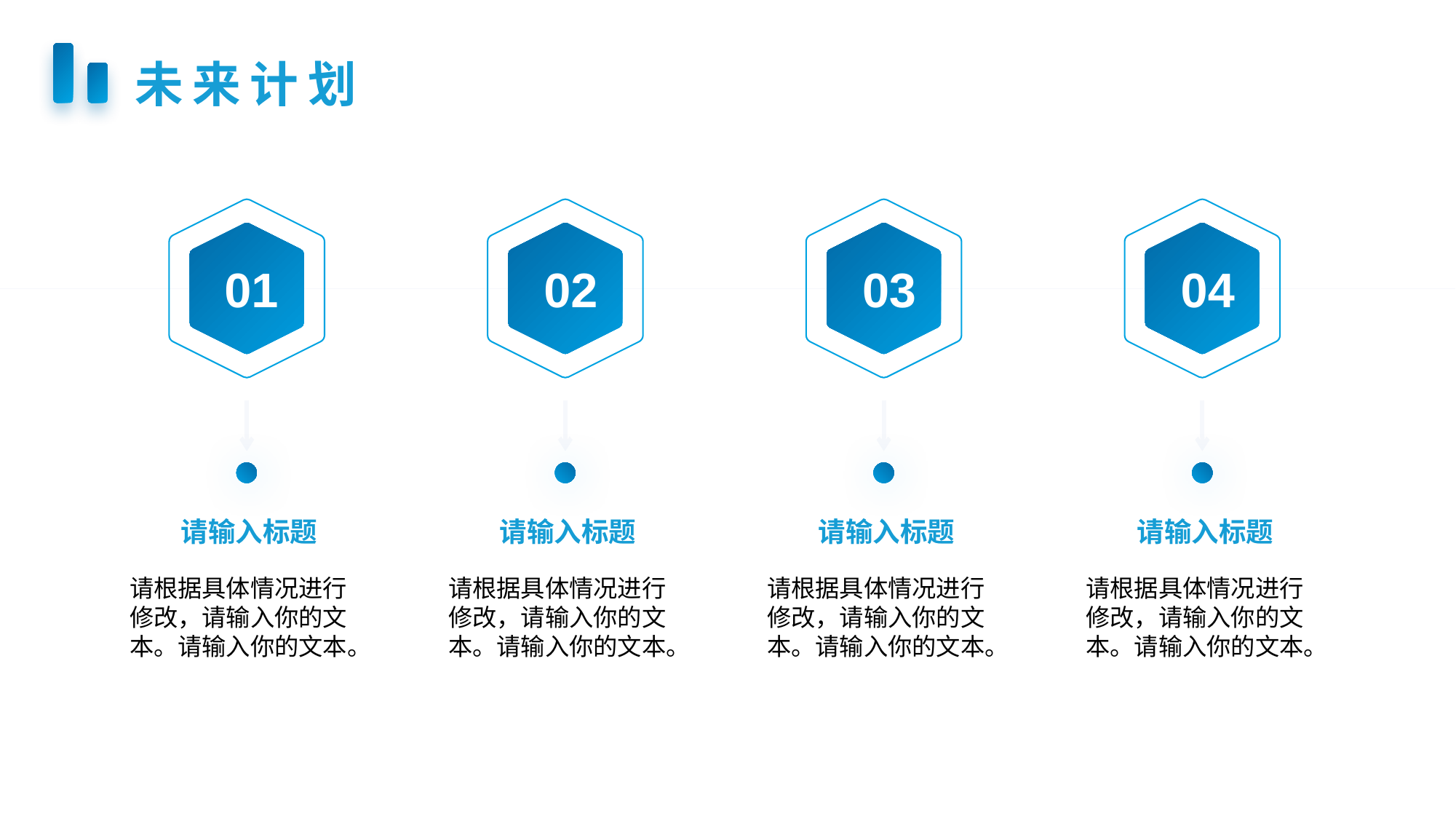

未来计划

04
01
02
03

请输入标题
请输入标题
请输入标题
请输入标题
请根据具体情况进行修改，请输入你的文本。请输入你的文本。
请根据具体情况进行修改，请输入你的文本。请输入你的文本。
请根据具体情况进行修改，请输入你的文本。请输入你的文本。
请根据具体情况进行修改，请输入你的文本。请输入你的文本。